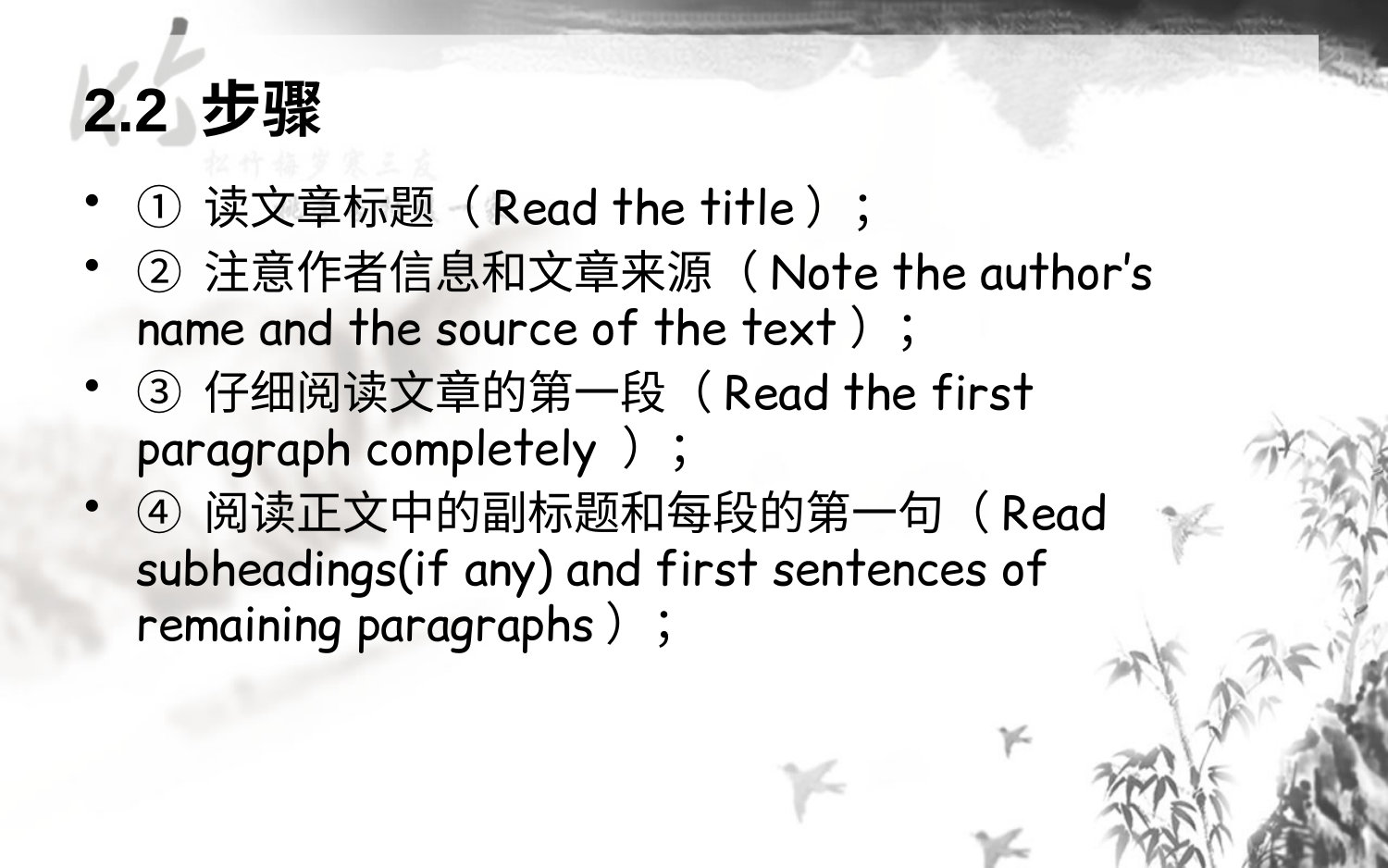

2.2 步骤
① 读文章标题（Read the title）；
② 注意作者信息和文章来源（Note the author’s name and the source of the text）；
③ 仔细阅读文章的第一段（Read the first paragraph completely ）；
④ 阅读正文中的副标题和每段的第一句（Read subheadings(if any) and first sentences of remaining paragraphs）；